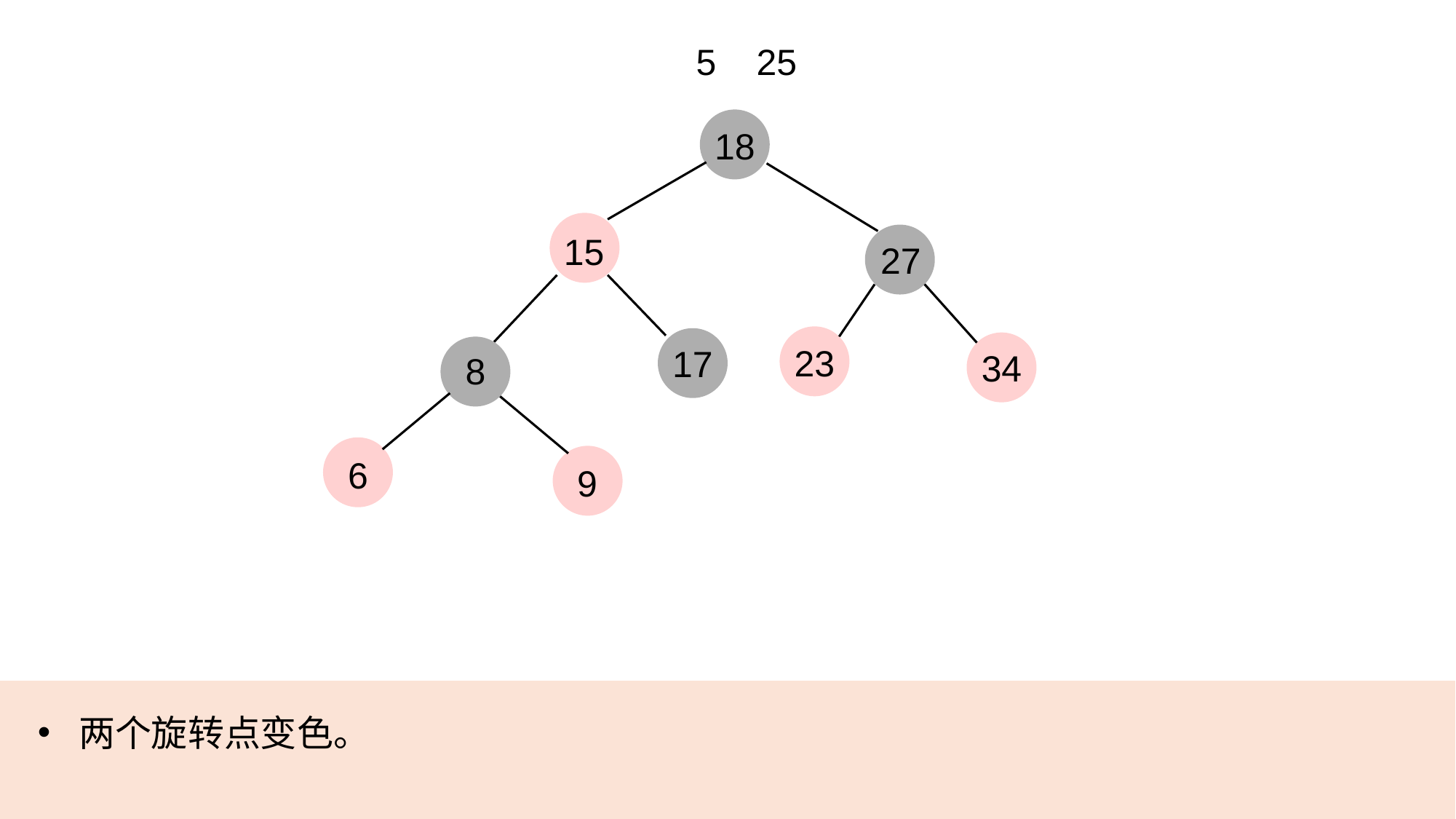

5
25

18

15

27

23
17

34
8

6
9

两个旋转点变色。